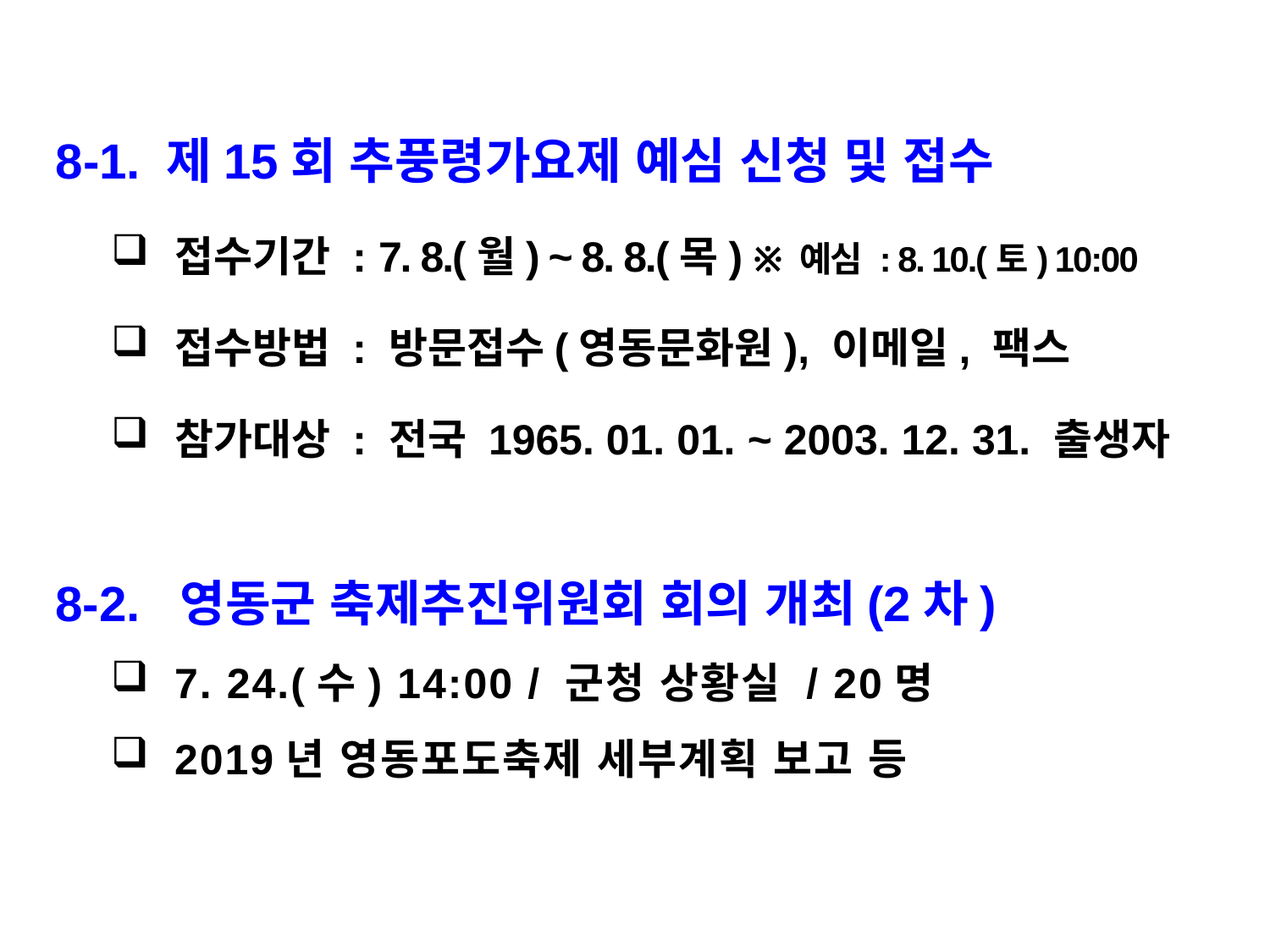

8-1. 제15회 추풍령가요제 예심 신청 및 접수
접수기간 : 7. 8.(월) ~ 8. 8.(목) ※ 예심 : 8. 10.(토) 10:00
접수방법 : 방문접수(영동문화원), 이메일, 팩스
참가대상 : 전국 1965. 01. 01. ~ 2003. 12. 31. 출생자

8-2.  영동군 축제추진위원회 회의 개최(2차)
7. 24.(수) 14:00 / 군청 상황실 / 20명
2019년 영동포도축제 세부계획 보고 등